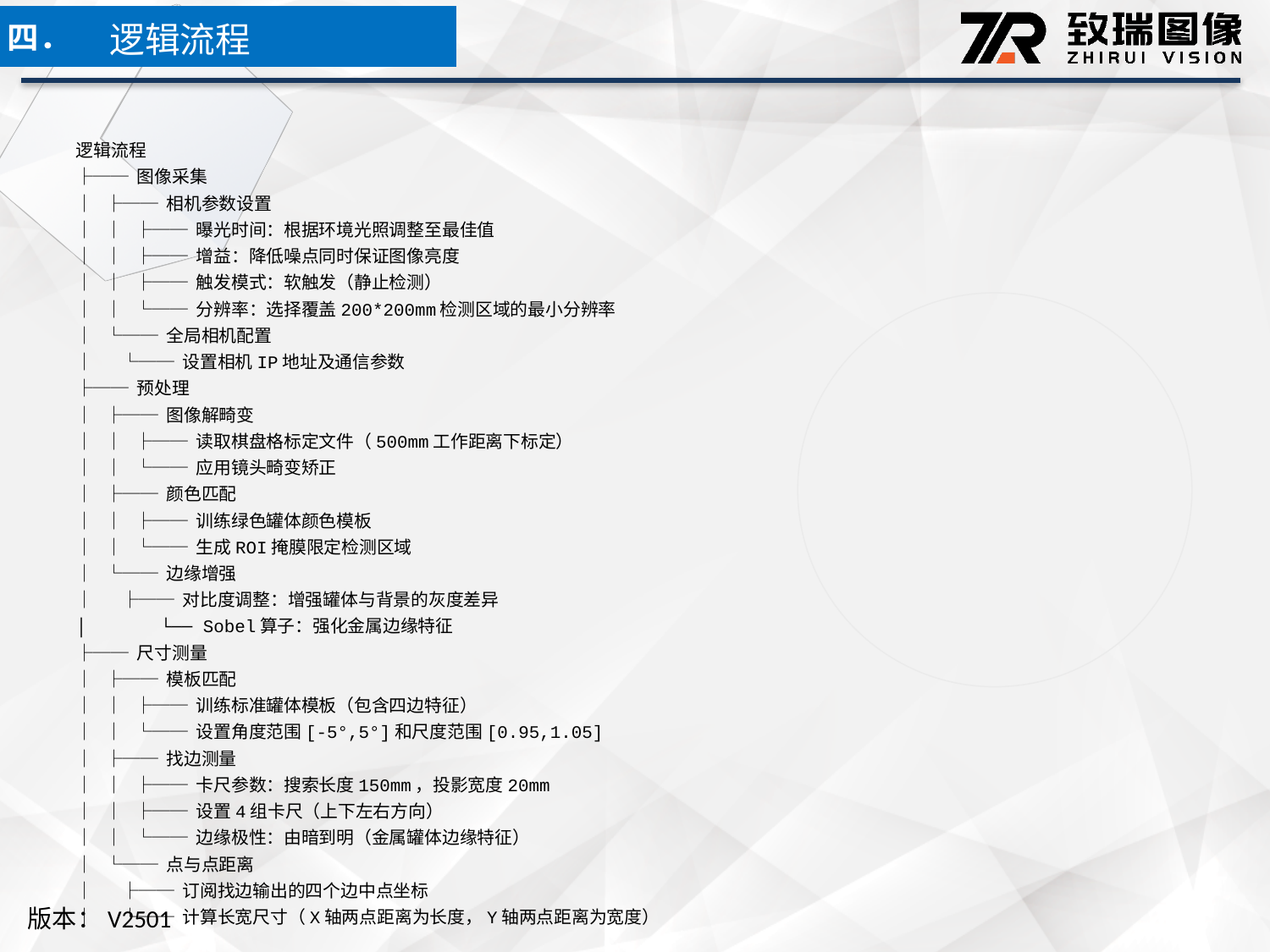

逻辑流程
四．

逻辑流程
├── 图像采集
│   ├── 相机参数设置
│   │   ├── 曝光时间：根据环境光照调整至最佳值
│   │   ├── 增益：降低噪点同时保证图像亮度
│   │   ├── 触发模式：软触发（静止检测）
│   │   └── 分辨率：选择覆盖200*200mm检测区域的最小分辨率
│   └── 全局相机配置
│       └── 设置相机IP地址及通信参数
├── 预处理
│   ├── 图像解畸变
│   │   ├── 读取棋盘格标定文件（500mm工作距离下标定）
│   │   └── 应用镜头畸变矫正
│   ├── 颜色匹配
│   │   ├── 训练绿色罐体颜色模板
│   │   └── 生成ROI掩膜限定检测区域
│   └── 边缘增强
│       ├── 对比度调整：增强罐体与背景的灰度差异
│       └── Sobel算子：强化金属边缘特征
├── 尺寸测量
│   ├── 模板匹配
│   │   ├── 训练标准罐体模板（包含四边特征）
│   │   └── 设置角度范围[-5°,5°]和尺度范围[0.95,1.05]
│   ├── 找边测量
│   │   ├── 卡尺参数：搜索长度150mm，投影宽度20mm
│   │   ├── 设置4组卡尺（上下左右方向）
│   │   └── 边缘极性：由暗到明（金属罐体边缘特征）
│   └── 点与点距离
│       ├── 订阅找边输出的四个边中点坐标
│       └── 计算长宽尺寸（X轴两点距离为长度，Y轴两点距离为宽度）